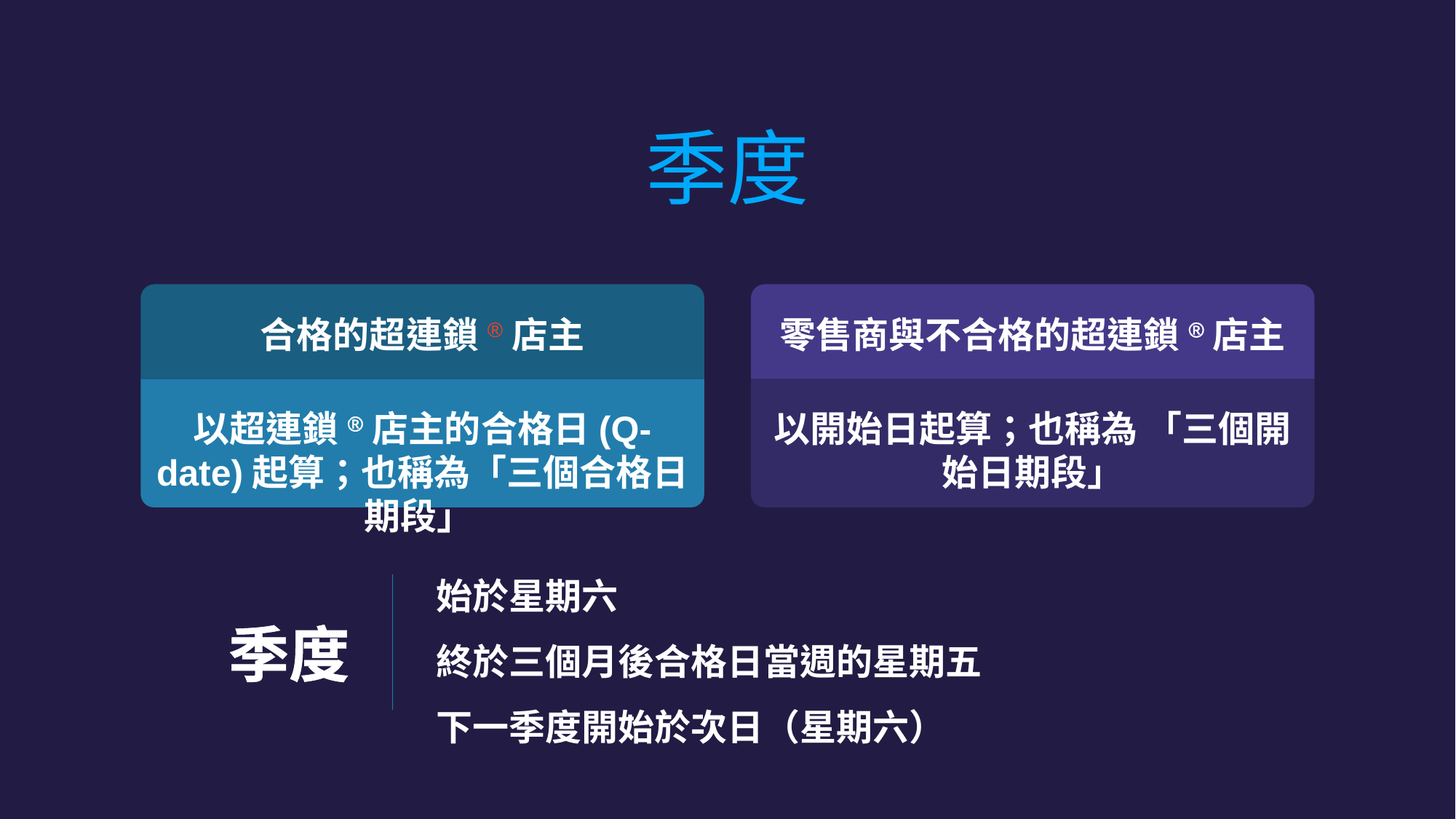

季度
合格的超連鎖®店主

以超連鎖®店主的合格日(Q-date)起算；也稱為「三個合格日期段」
零售商與不合格的超連鎖®店主

以開始日起算；也稱為 「三個開始日期段」
始於星期六
終於三個月後合格日當週的星期五
下一季度開始於次日（星期六）
季度